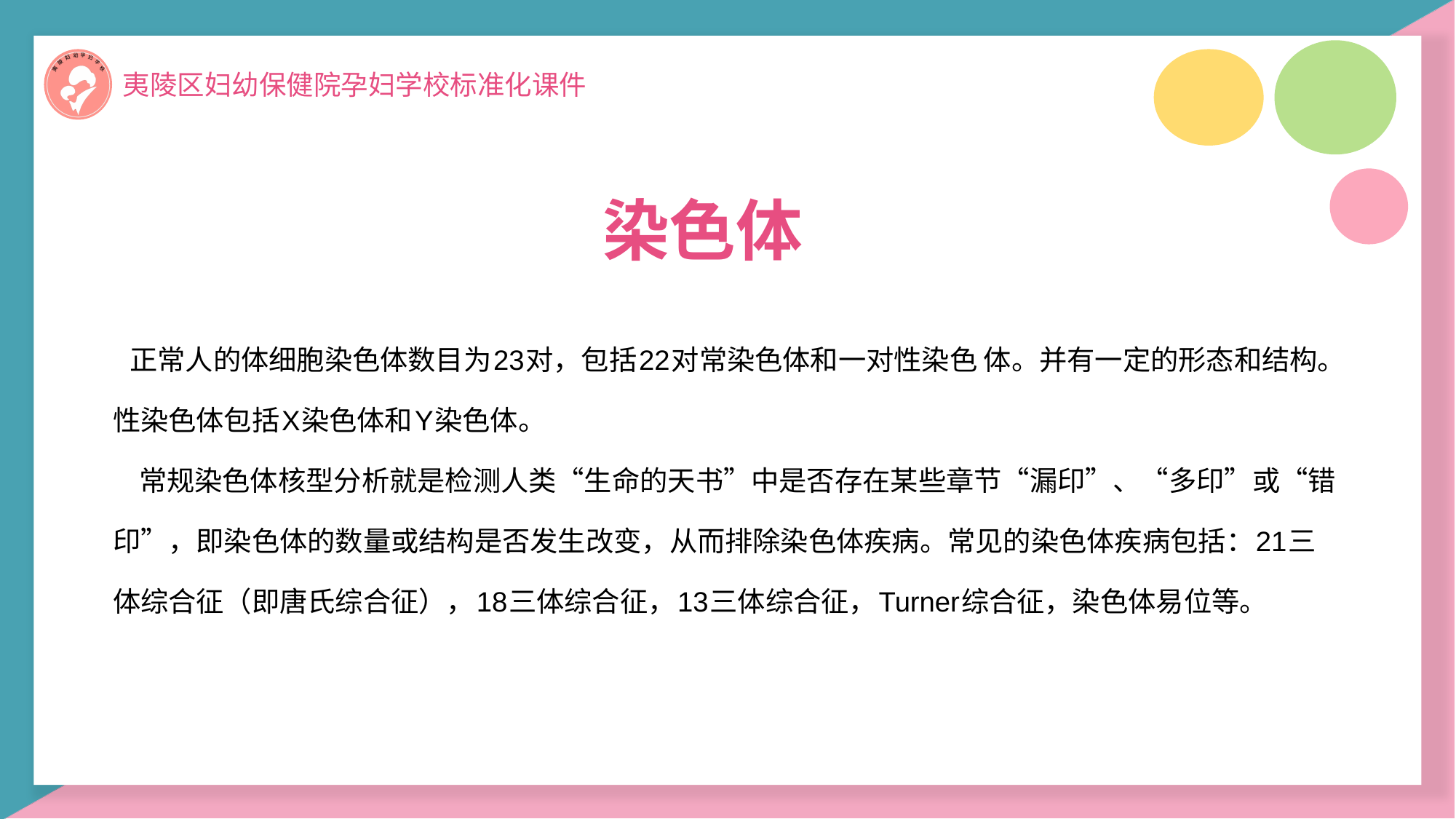

染色体
      正常人的体细胞染色体数目为23对，包括22对常染色体和一对性染色 体。并有一定的形态和结构。性染色体包括X染色体和Y染色体。
    常规染色体核型分析就是检测人类“生命的天书”中是否存在某些章节“漏印”、“多印”或“错印”，即染色体的数量或结构是否发生改变，从而排除染色体疾病。常见的染色体疾病包括：21三体综合征（即唐氏综合征），18三体综合征，13三体综合征，Turner综合征，染色体易位等。